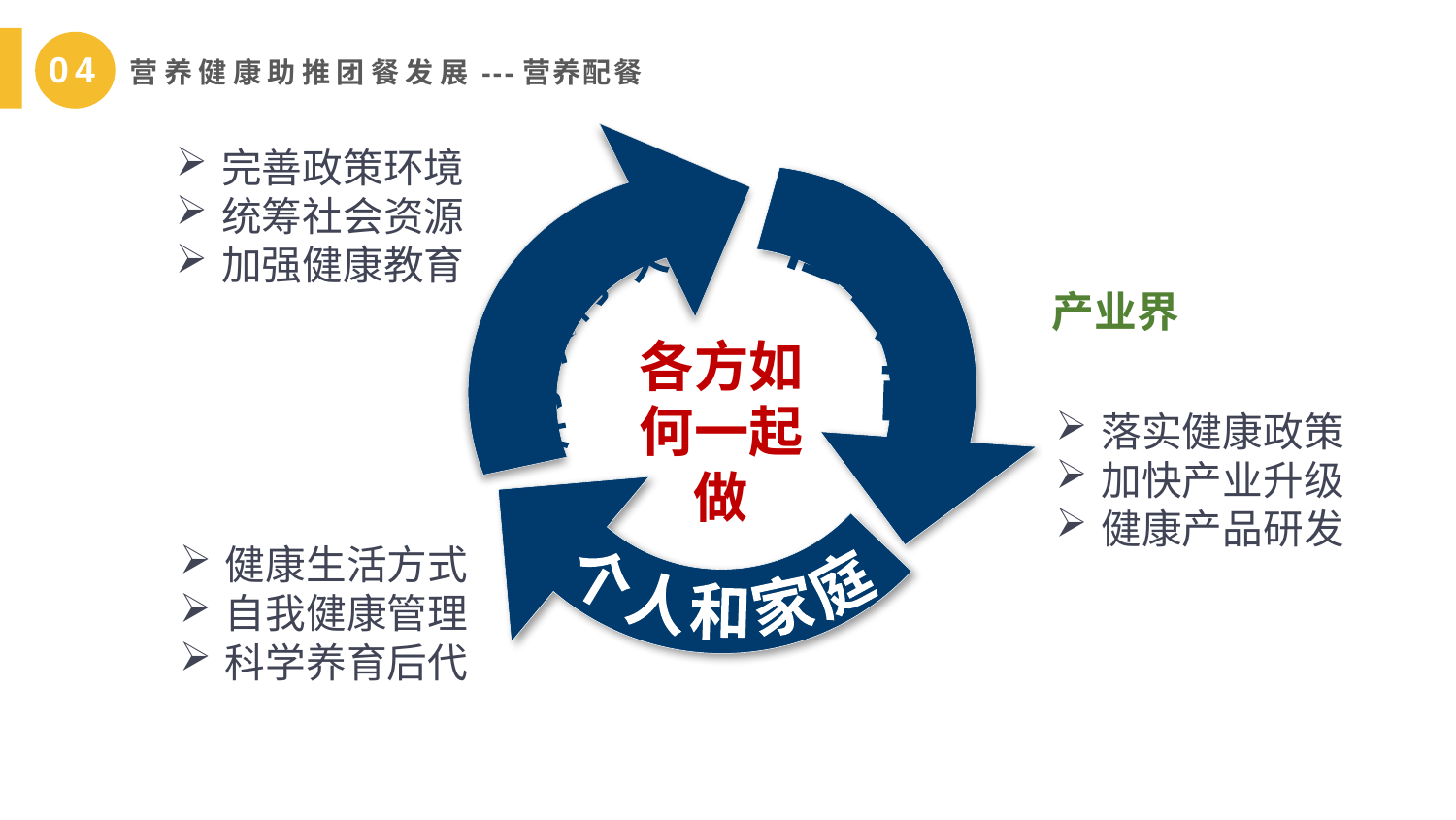

04
 营养健康助推团餐发展---营养配餐

个人和家庭
完善政策环境
统筹社会资源
加强健康教育

府政府政

    社会社
产业界
各方如何一起做
落实健康政策
加快产业升级
健康产品研发
健康生活方式
自我健康管理
科学养育后代